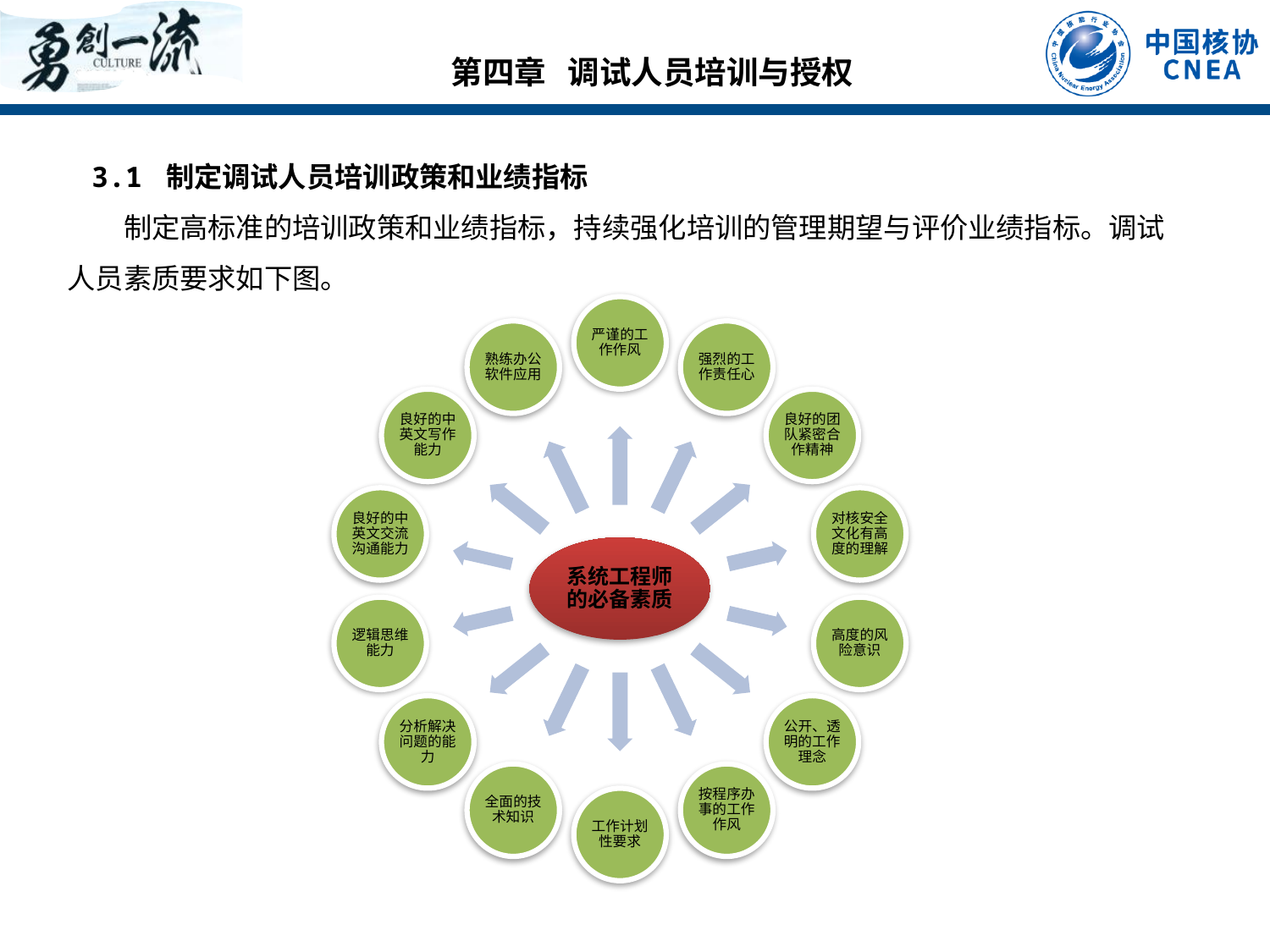

第四章   调试人员培训与授权
3.1 制定调试人员培训政策和业绩指标
    制定高标准的培训政策和业绩指标，持续强化培训的管理期望与评价业绩指标。调试人员素质要求如下图。
系统工程师的必备素质

严谨的工作作风

强烈的工作责任心

良好的团队紧密合作精神

对核安全文化有高度的理解

高度的风险意识

公开、透明的工作理念

按程序办事的工作作风

工作计划性要求

全面的技术知识

分析解决问题的能力

逻辑思维能力

良好的中英文交流沟通能力

良好的中英文写作能力

熟练办公软件应用